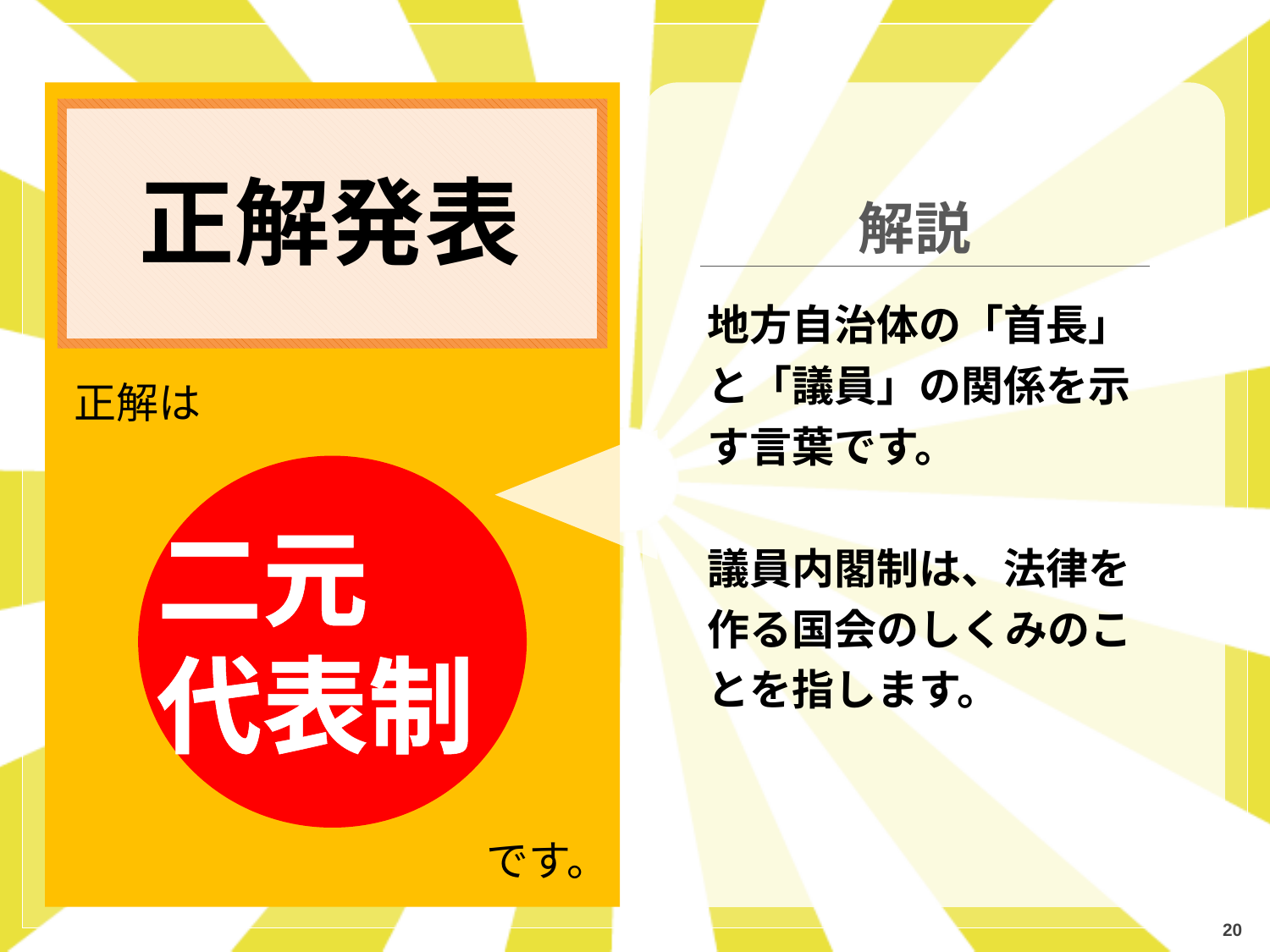

正解発表
解説
地方自治体の「首長」と「議員」の関係を示す言葉です。

議員内閣制は、法律を作る国会のしくみのことを指します。
正解は

二元
代表制
です。
20